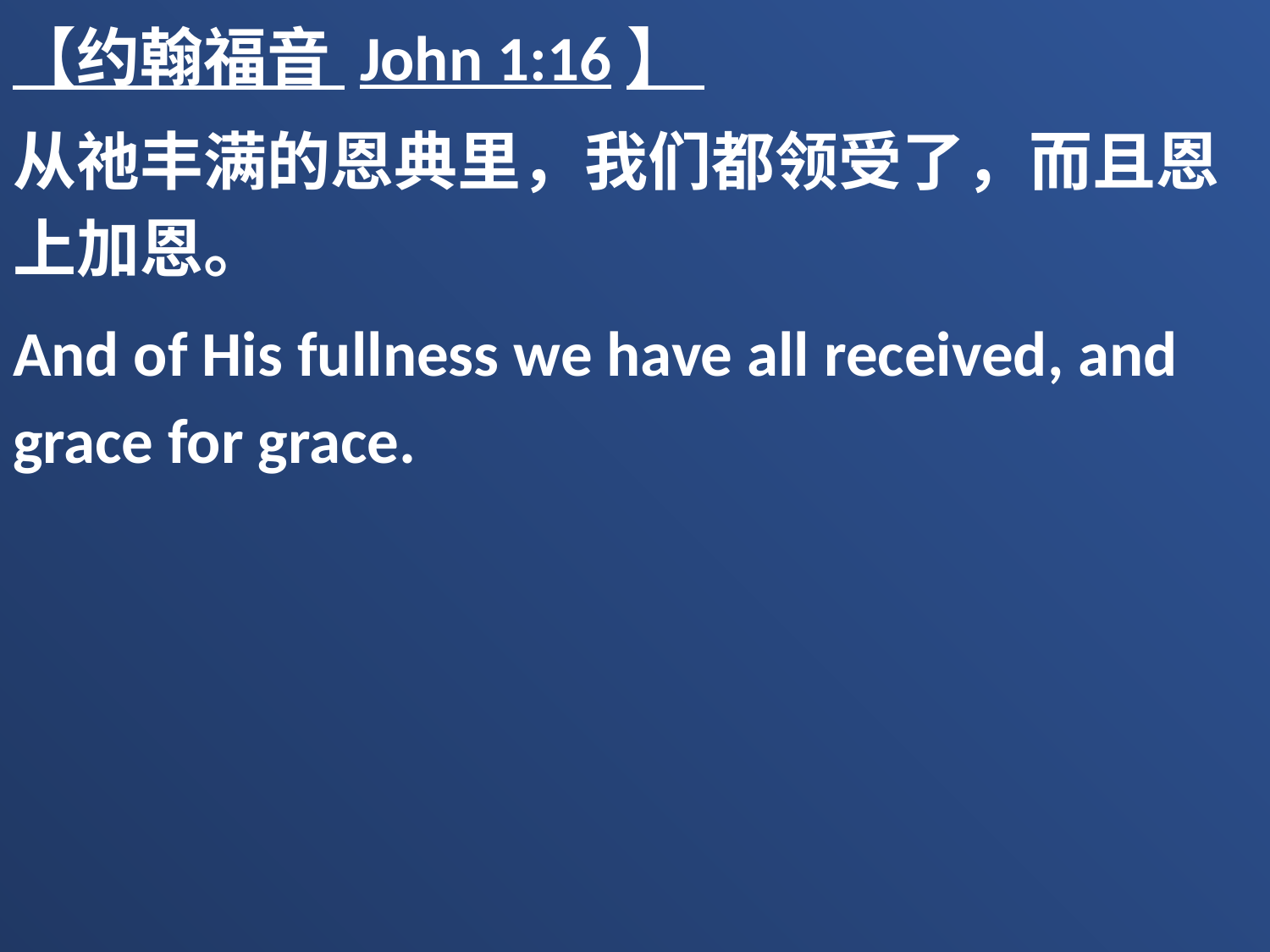

【约翰福音 John 1:16】
从祂丰满的恩典里，我们都领受了，而且恩上加恩。
And of His fullness we have all received, and grace for grace.